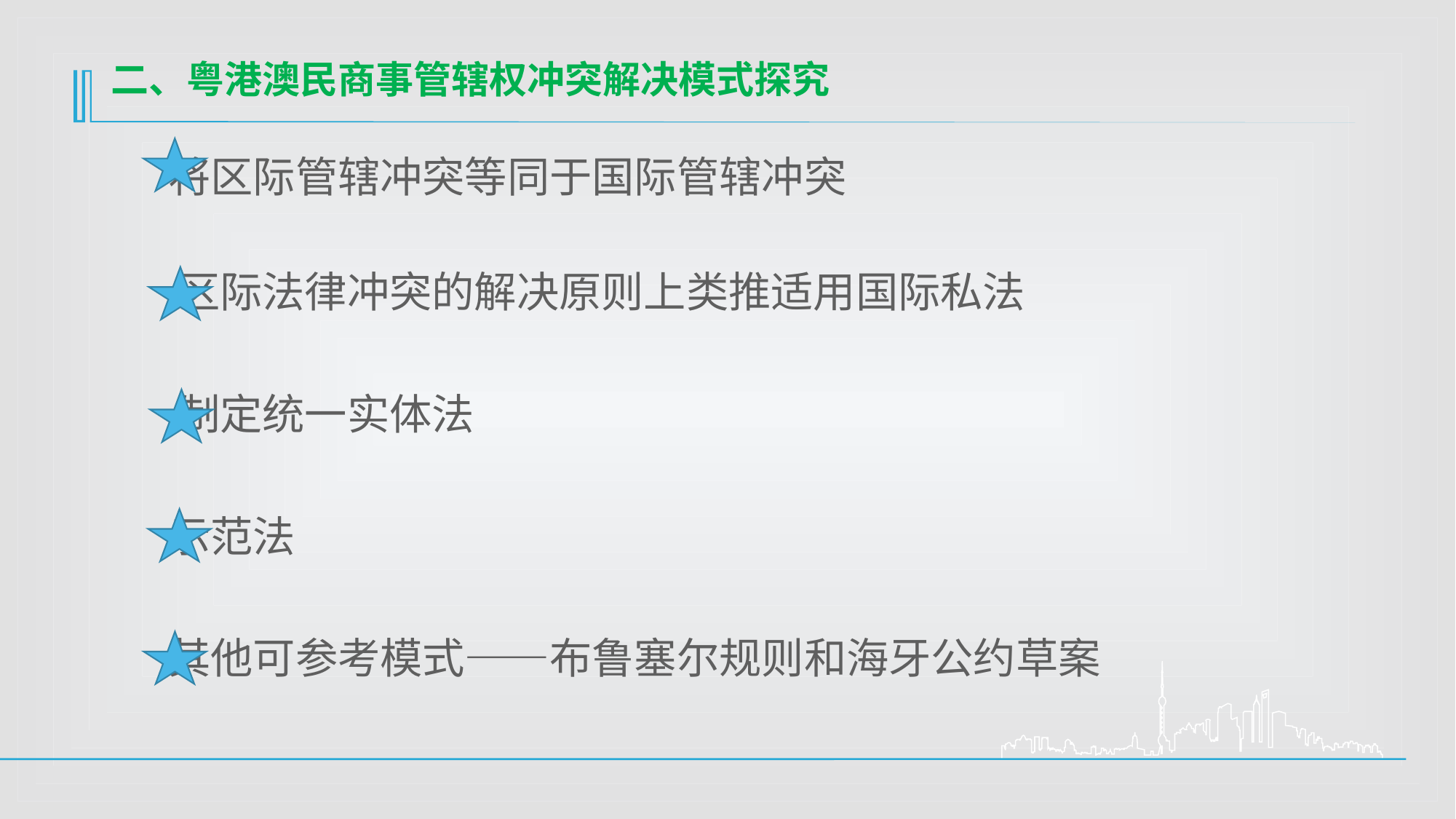

# 二、粤港澳民商事管辖权冲突解决模式探究

     将区际管辖冲突等同于国际管辖冲突

      区际法律冲突的解决原则上类推适用国际私法

      制定统一实体法

     示范法

     其他可参考模式——布鲁塞尔规则和海牙公约草案